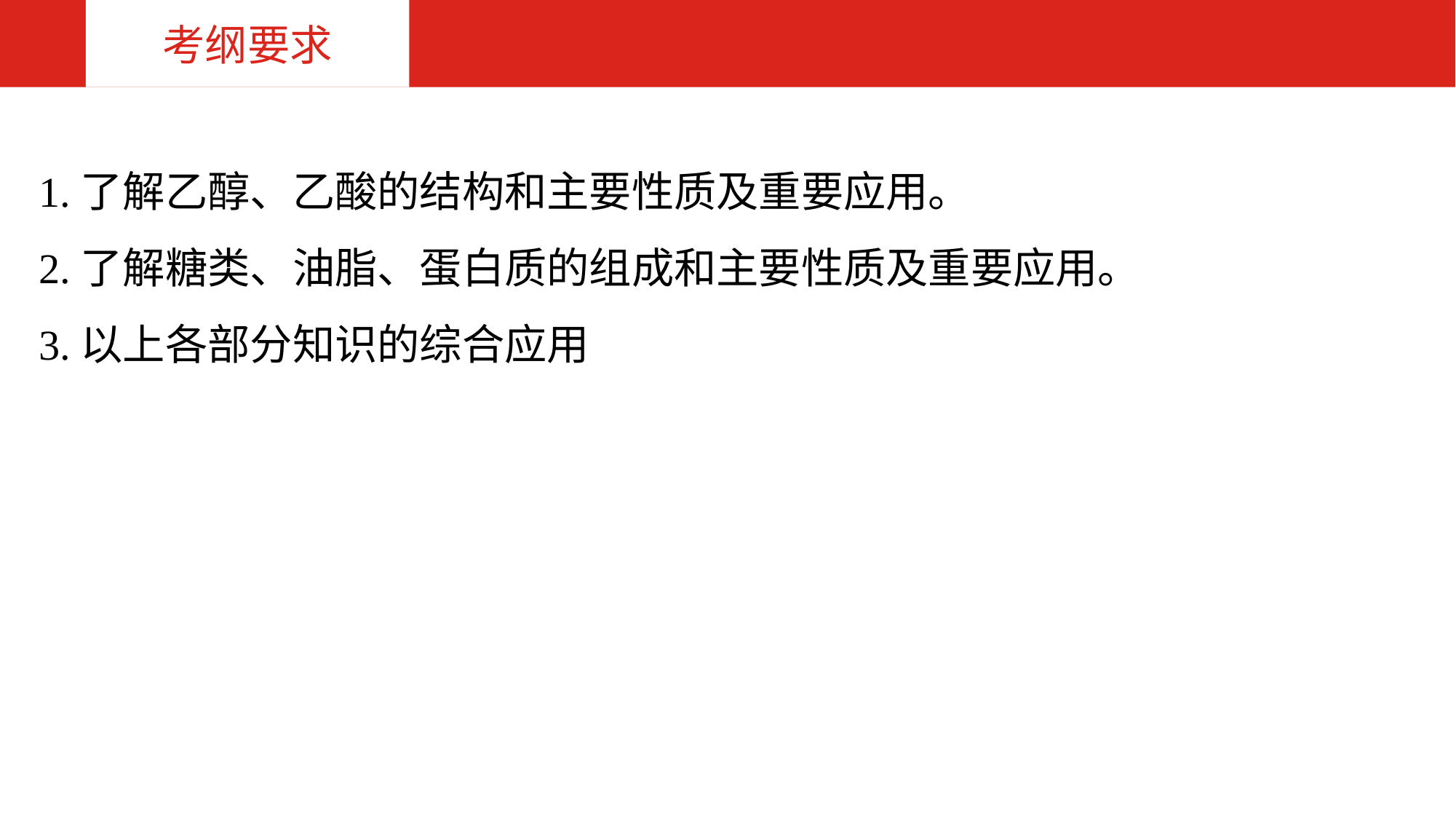

考纲要求
1.了解乙醇、乙酸的结构和主要性质及重要应用。
2.了解糖类、油脂、蛋白质的组成和主要性质及重要应用。
3.以上各部分知识的综合应用